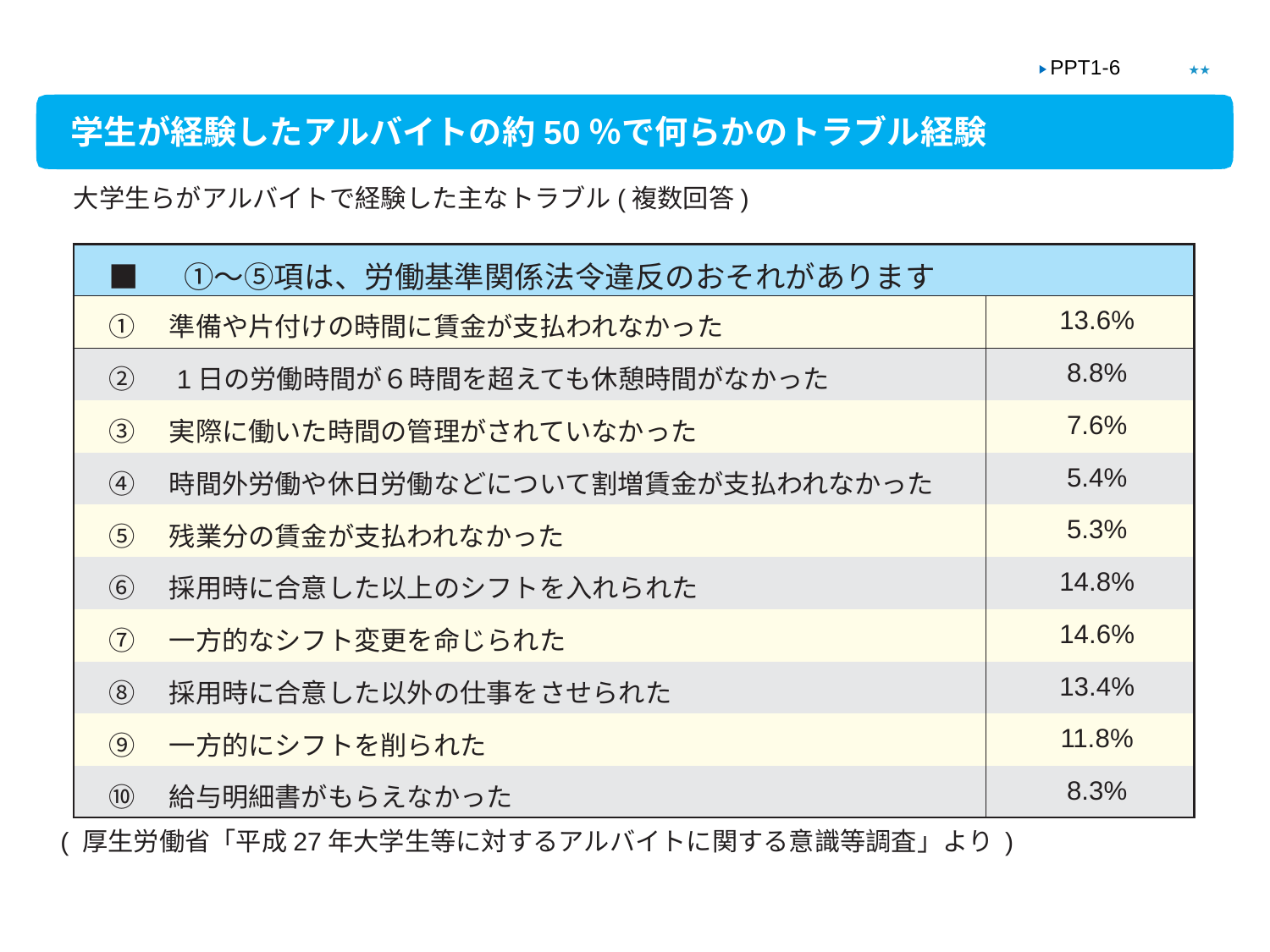

★★
▶ PPT1-6

学生が経験したアルバイトの約50％で何らかのトラブル経験
大学生らがアルバイトで経験した主なトラブル(複数回答)
| ■　 ①～⑤項は、労働基準関係法令違反のおそれがあります |  |
| --- | --- |
| ①　準備や片付けの時間に賃金が支払われなかった | 13.6% |
| ②　1日の労働時間が６時間を超えても休憩時間がなかった | 8.8% |
| ③　実際に働いた時間の管理がされていなかった | 7.6% |
| ④　時間外労働や休日労働などについて割増賃金が支払われなかった | 5.4% |
| ⑤　残業分の賃金が支払われなかった | 5.3% |
| ⑥　採用時に合意した以上のシフトを入れられた | 14.8% |
| ⑦　一方的なシフト変更を命じられた | 14.6% |
| ⑧　採用時に合意した以外の仕事をさせられた | 13.4% |
| ⑨　一方的にシフトを削られた | 11.8% |
| ⑩　給与明細書がもらえなかった | 8.3% |
( 厚生労働省「平成27年大学生等に対するアルバイトに関する意識等調査」より )